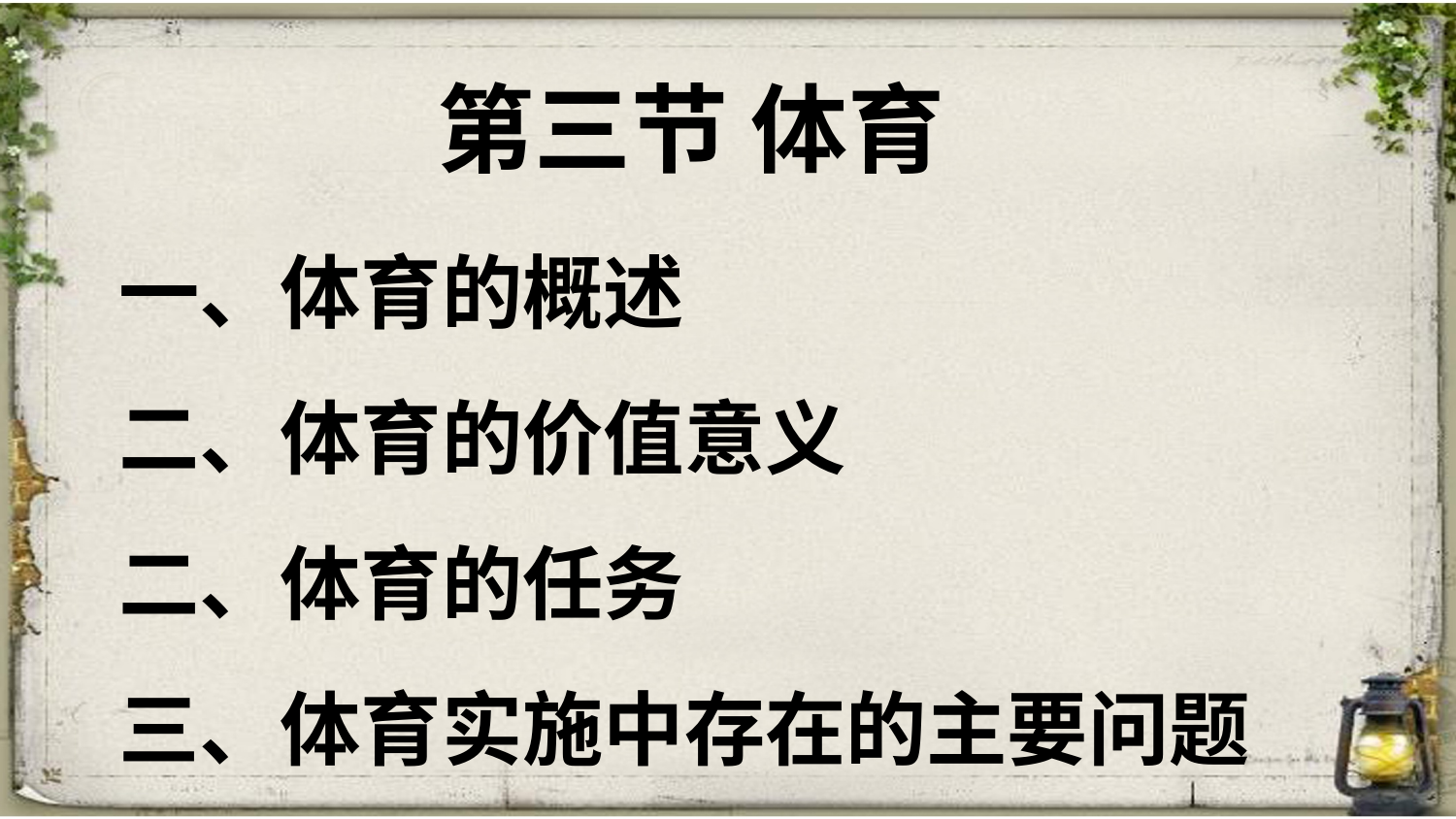

第三节 体育
一、体育的概述
二、体育的价值意义
二、体育的任务
三、体育实施中存在的主要问题